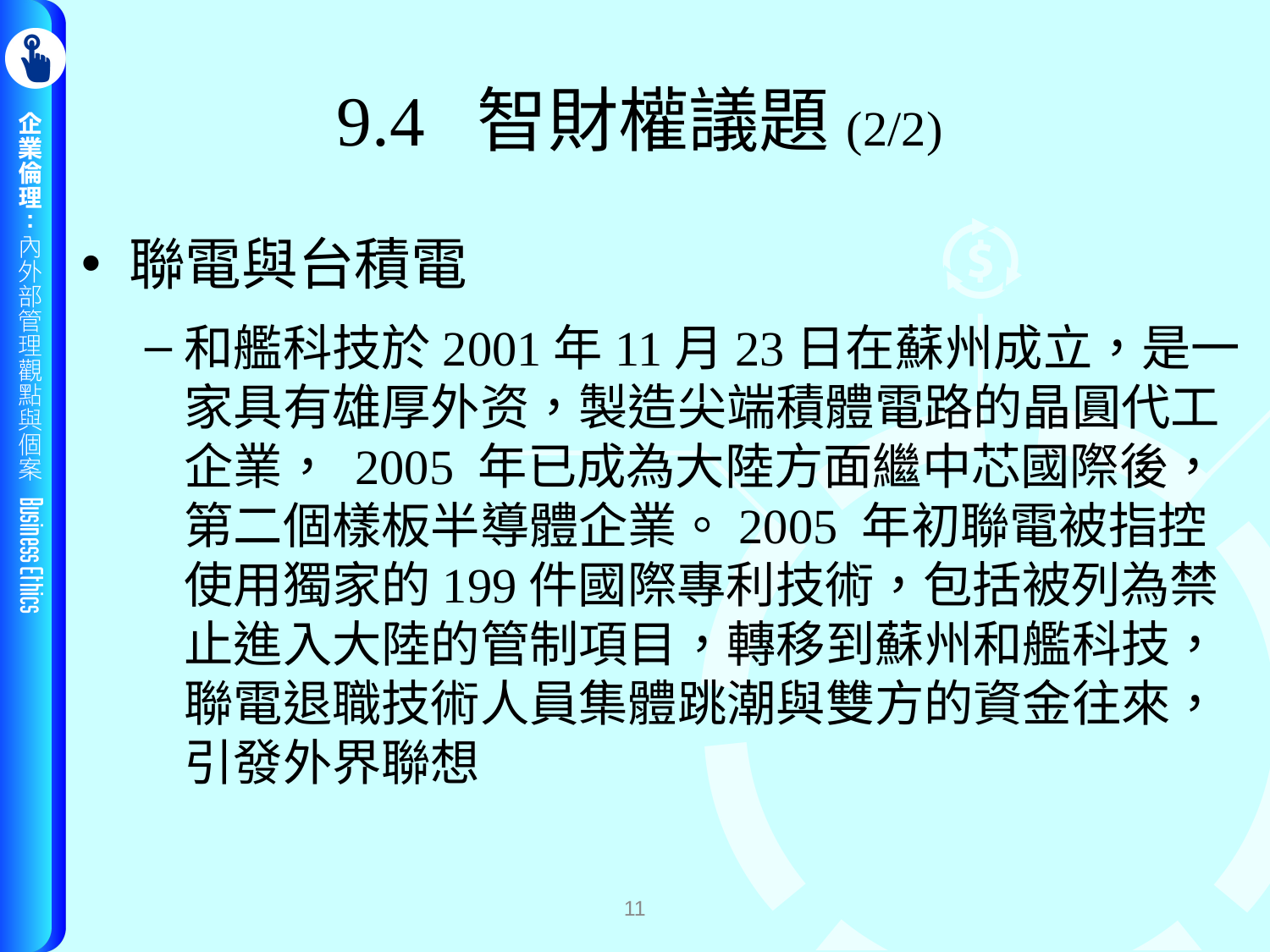

# 9.4  智財權議題(2/2)
聯電與台積電
和艦科技於2001年11月23日在蘇州成立，是一家具有雄厚外资，製造尖端積體電路的晶圓代工企業， 2005 年已成為大陸方面繼中芯國際後，第二個樣板半導體企業。2005 年初聯電被指控使用獨家的199件國際專利技術，包括被列為禁止進入大陸的管制項目，轉移到蘇州和艦科技，聯電退職技術人員集體跳潮與雙方的資金往來，引發外界聯想
11